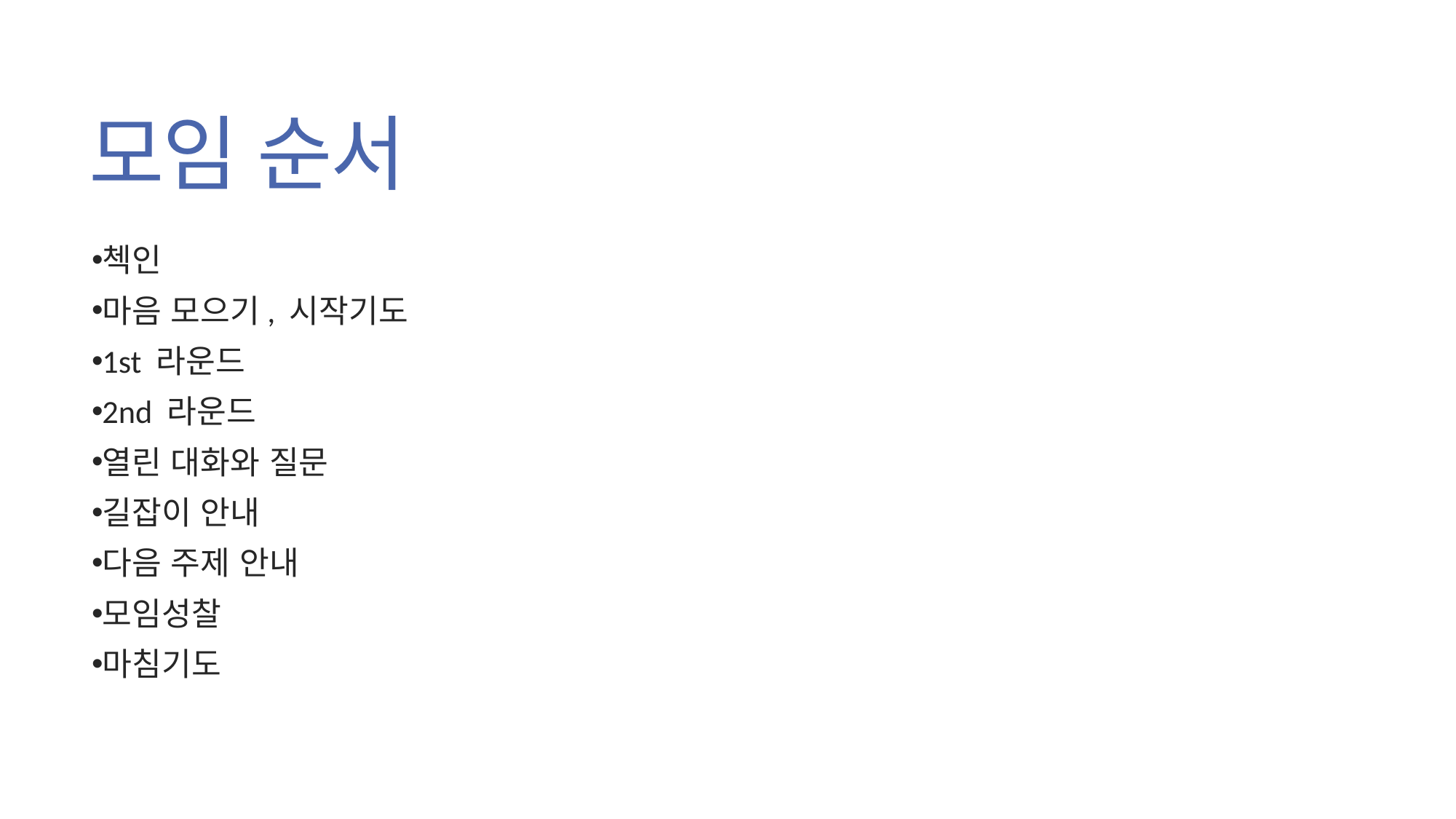

# 모임 순서
첵인
마음 모으기, 시작기도
1st 라운드
2nd 라운드
열린 대화와 질문
길잡이 안내
다음 주제 안내
모임성찰
마침기도